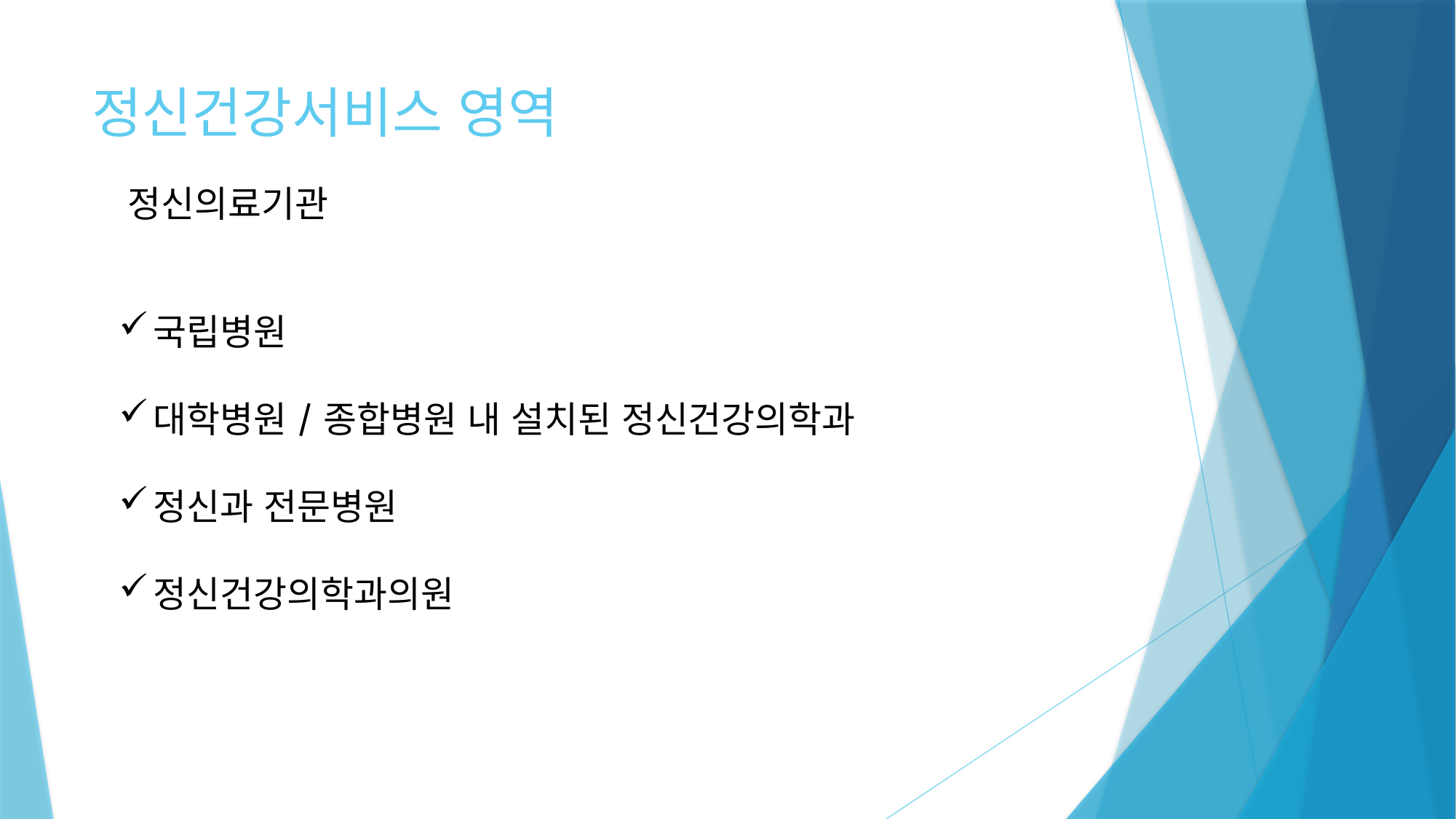

# 정신건강서비스 영역
정신의료기관

국립병원

대학병원/종합병원 내 설치된 정신건강의학과

정신과 전문병원

정신건강의학과의원